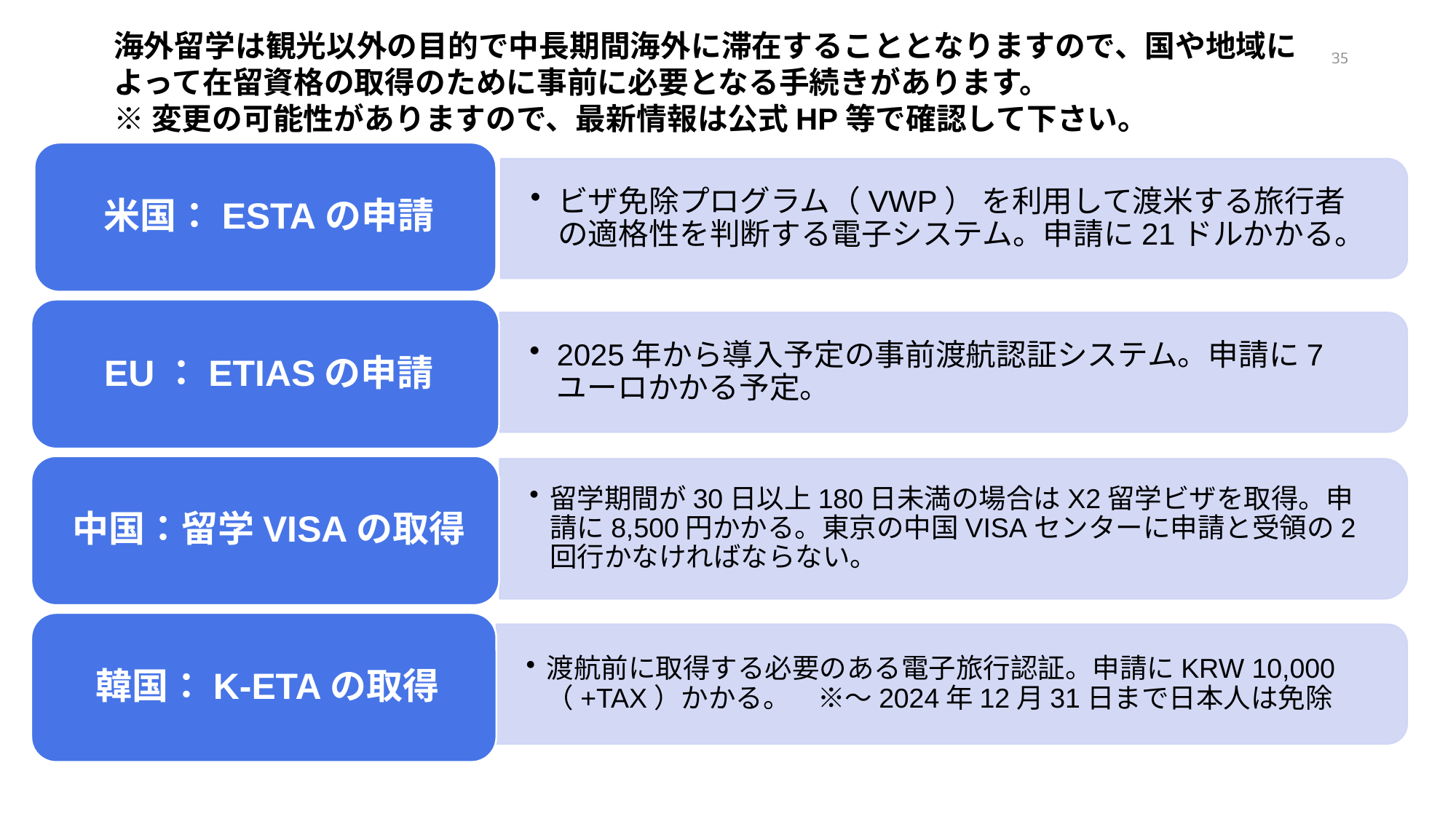

海外留学は観光以外の目的で中長期間海外に滞在することとなりますので、国や地域によって在留資格の取得のために事前に必要となる手続きがあります。
※変更の可能性がありますので、最新情報は公式HP等で確認して下さい。
35
ビザ免除プログラム（VWP） を利用して渡米する旅行者の適格性を判断する電子システム。申請に21ドルかかる。
米国：ESTAの申請
2025年から導入予定の事前渡航認証システム。申請に7ユーロかかる予定。
EU：ETIASの申請
留学期間が30日以上180日未満の場合はX2留学ビザを取得。申請に8,500円かかる。東京の中国VISAセンターに申請と受領の2回行かなければならない。
中国：留学VISAの取得
渡航前に取得する必要のある電子旅行認証。申請にKRW 10,000（+TAX）かかる。　※～2024年12月31日まで日本人は免除
韓国：K-ETAの取得